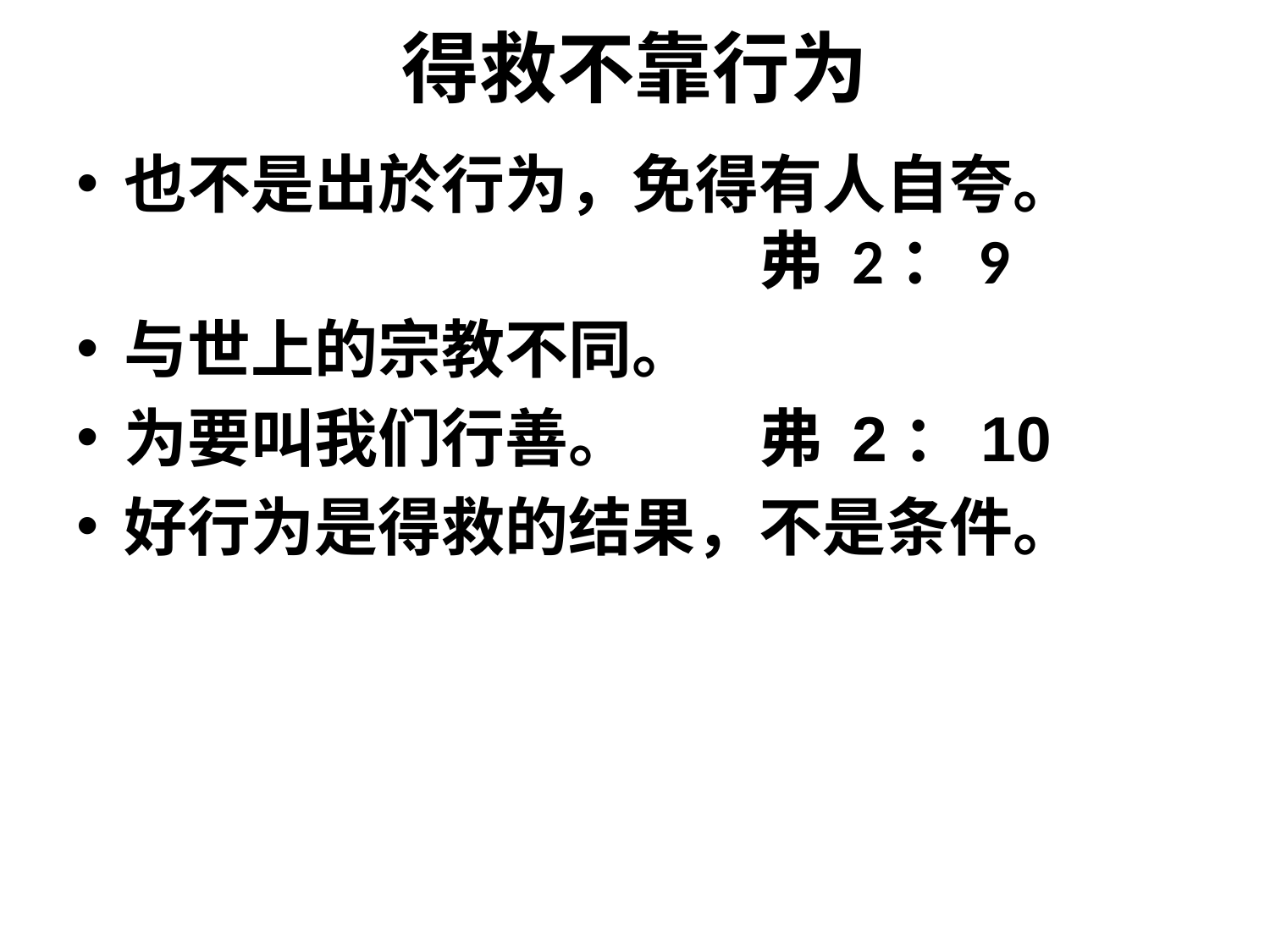

# 得救不靠行为
也不是出於行为，免得有人自夸。						弗 2：9
与世上的宗教不同。
为要叫我们行善。	弗 2：10
好行为是得救的结果，不是条件。